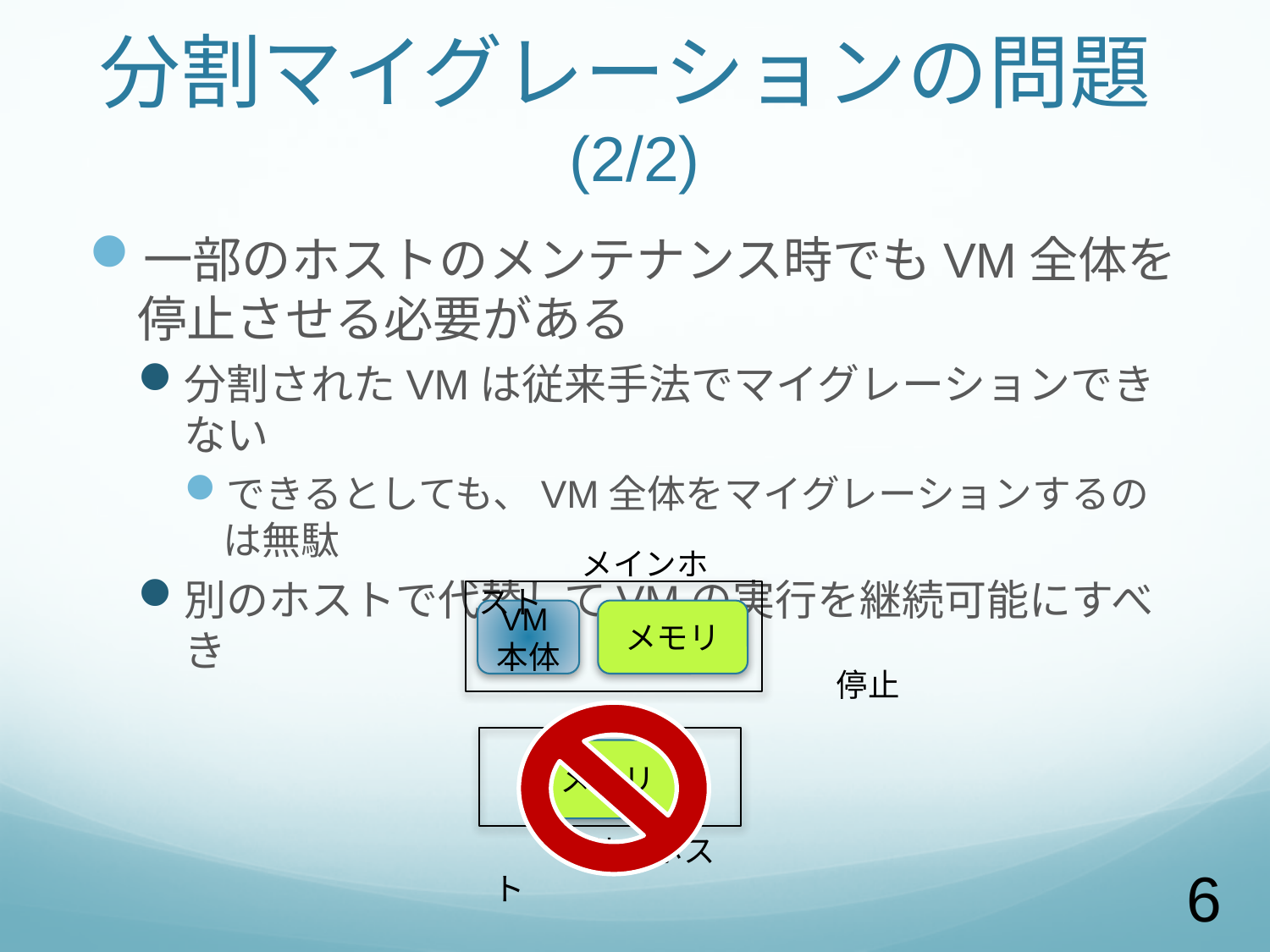

# 分割マイグレーションの問題(2/2)
一部のホストのメンテナンス時でもVM全体を停止させる必要がある
分割されたVMは従来手法でマイグレーションできない
できるとしても、VM全体をマイグレーションするのは無駄
別のホストで代替してVMの実行を継続可能にすべき

　　　 メインホスト

メモリ
VM本体

停止

メモリ
　　　サブホスト
6